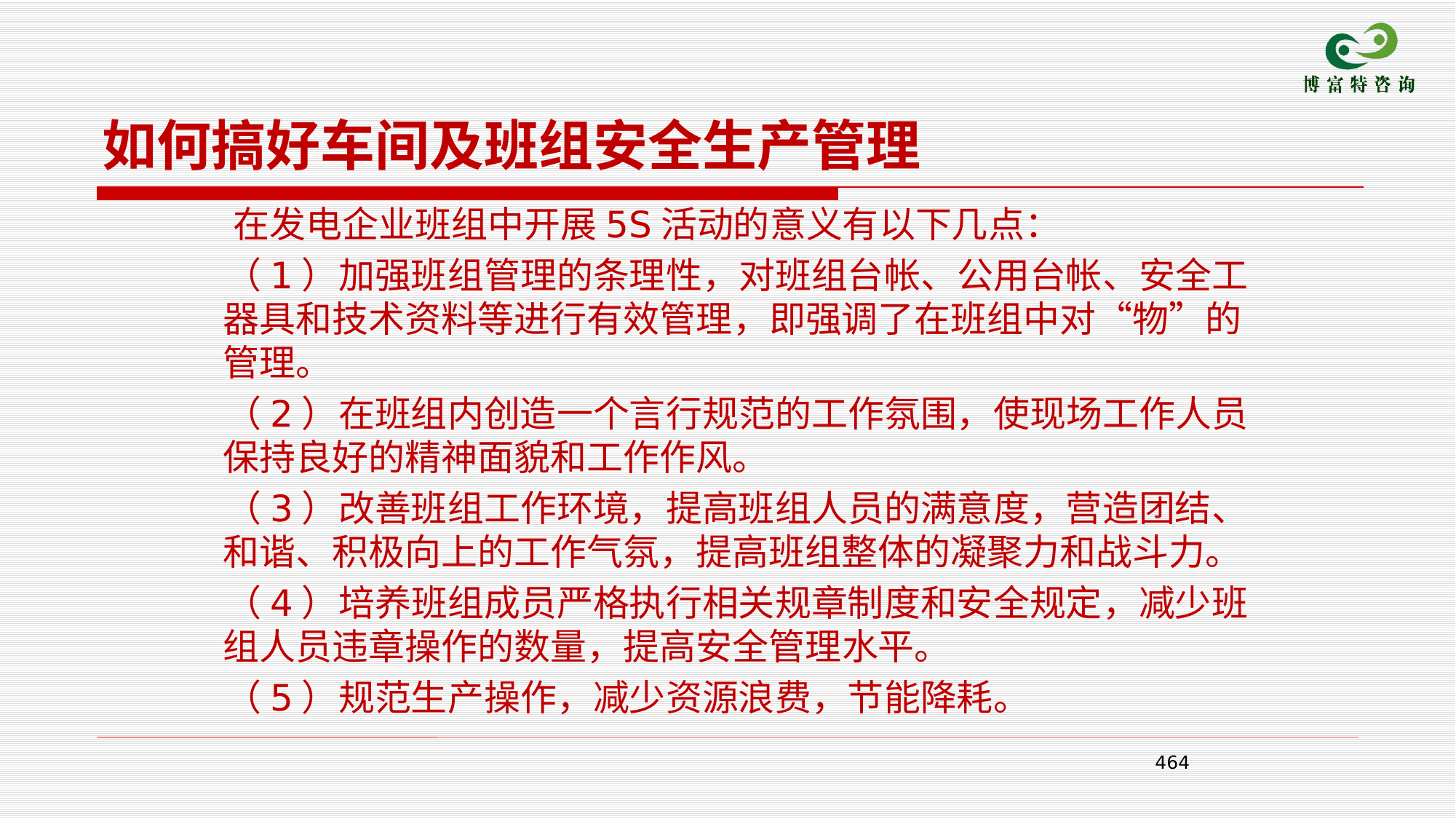

如何搞好车间及班组安全生产管理
       在发电企业班组中开展5S活动的意义有以下几点：
      （1）加强班组管理的条理性，对班组台帐、公用台帐、安全工器具和技术资料等进行有效管理，即强调了在班组中对“物”的管理。
      （2）在班组内创造一个言行规范的工作氛围，使现场工作人员保持良好的精神面貌和工作作风。
      （3）改善班组工作环境，提高班组人员的满意度，营造团结、和谐、积极向上的工作气氛，提高班组整体的凝聚力和战斗力。
      （4）培养班组成员严格执行相关规章制度和安全规定，减少班组人员违章操作的数量，提高安全管理水平。
      （5）规范生产操作，减少资源浪费，节能降耗。

464